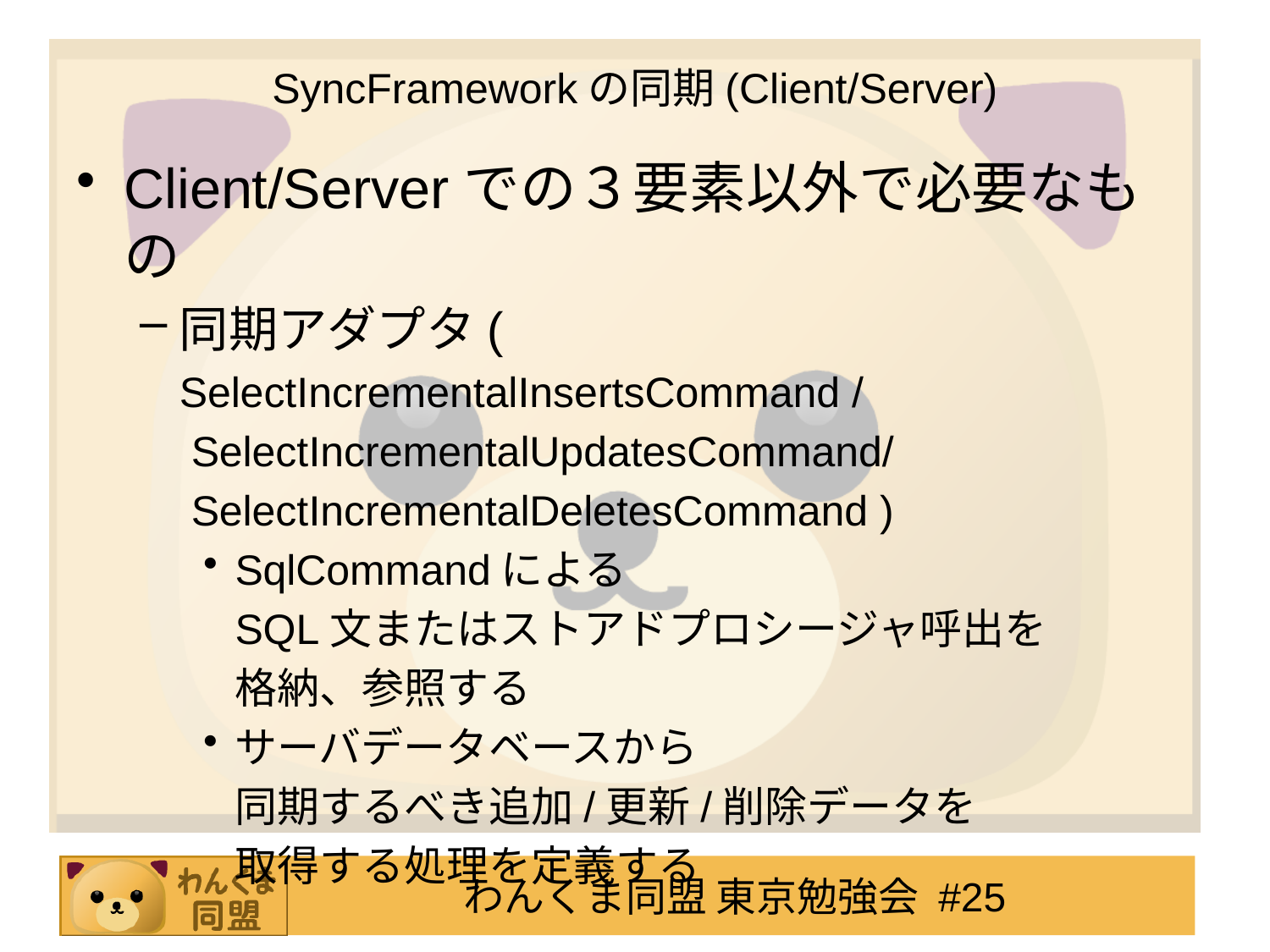

# SyncFrameworkの同期(Client/Server)
Client/Serverでの３要素以外で必要なもの
同期アダプタ(
	SelectIncrementalInsertsCommand /
	 SelectIncrementalUpdatesCommand/
	 SelectIncrementalDeletesCommand )
SqlCommandによる
	SQL文またはストアドプロシージャ呼出を
	格納、参照する
サーバデータベースから
	同期するべき追加/更新/削除データを
	取得する処理を定義する